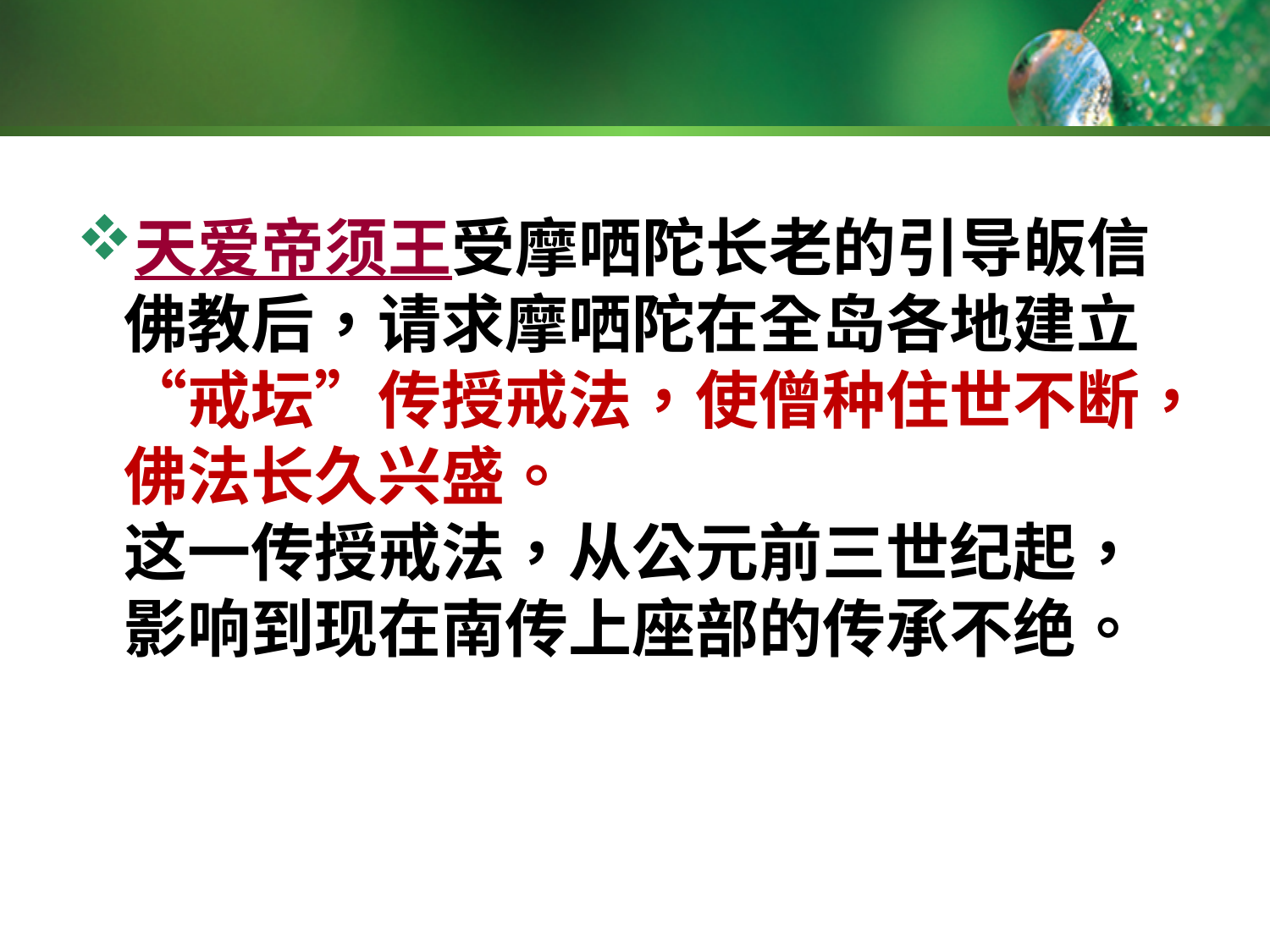

#
天爱帝须王受摩哂陀长老的引导皈信佛教后，请求摩哂陀在全岛各地建立“戒坛”传授戒法，使僧种住世不断，佛法长久兴盛。
这一传授戒法，从公元前三世纪起，影响到现在南传上座部的传承不绝。